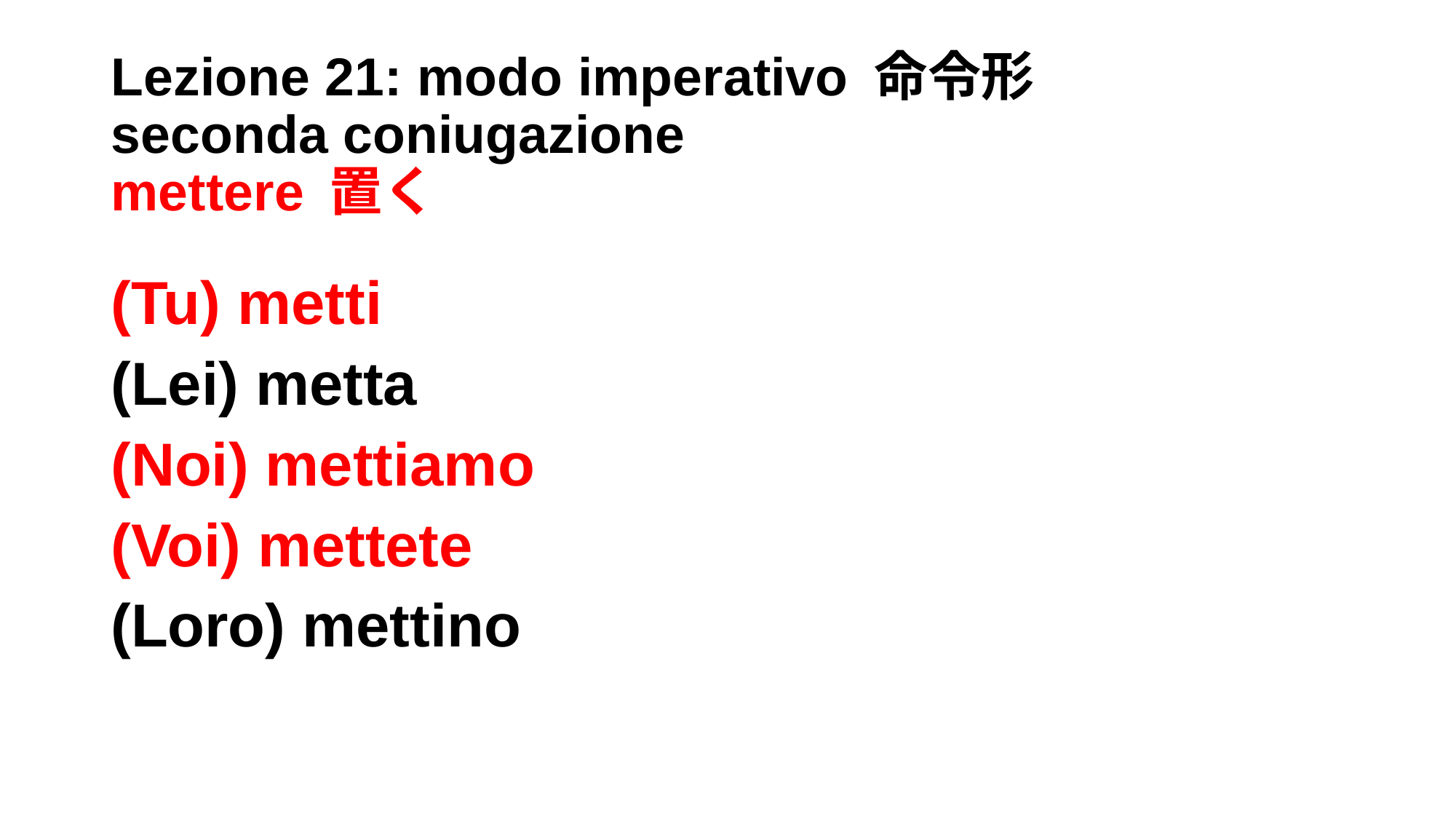

# Lezione 21: modo imperativo 命令形 seconda coniugazione mettere 置く
(Tu) metti
(Lei) metta
(Noi) mettiamo
(Voi) mettete
(Loro) mettino